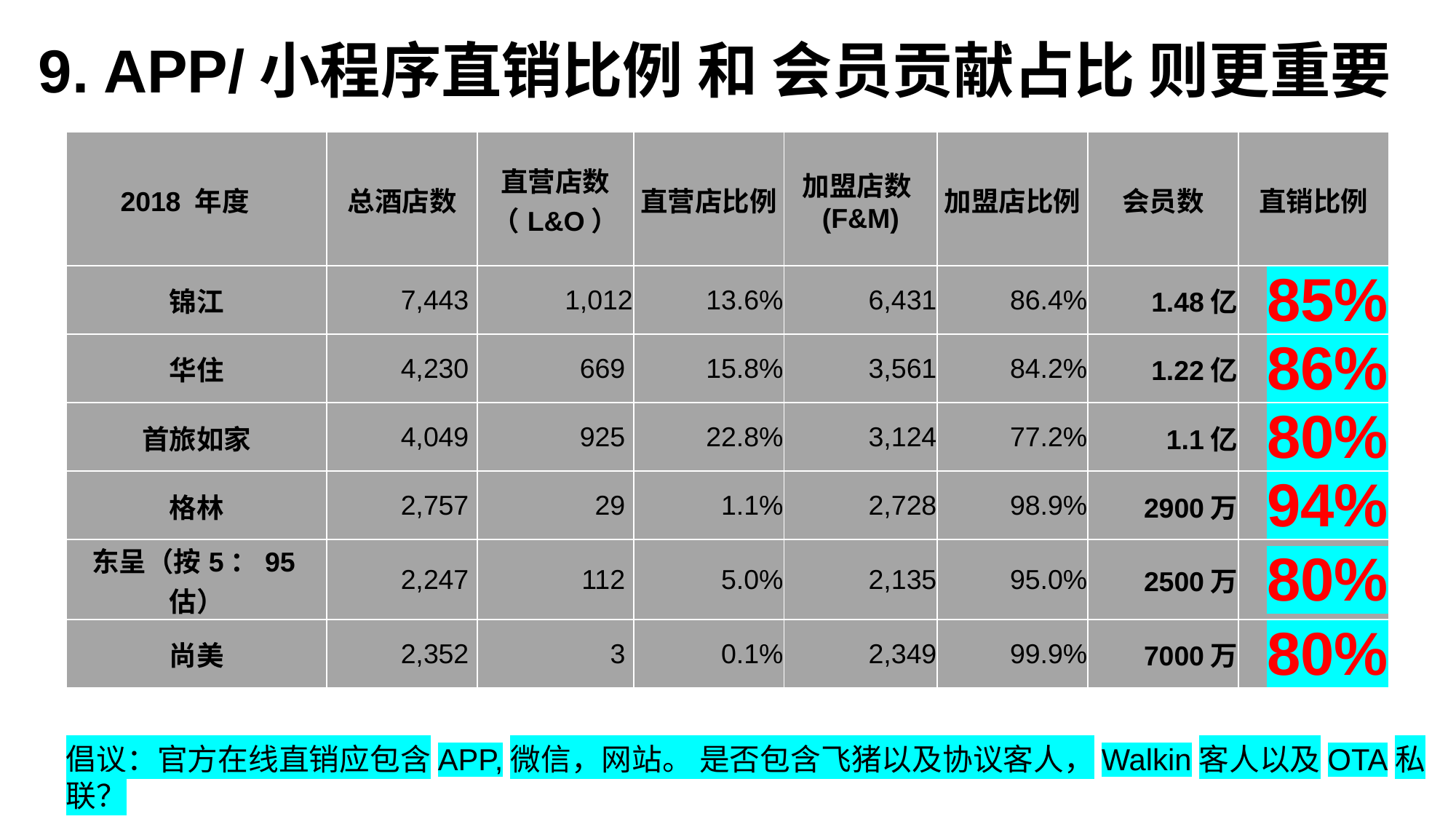

9. APP/小程序直销比例 和 会员贡献占比 则更重要
| 2018 年度 | 总酒店数 | 直营店数（L&O） | 直营店比例 | 加盟店数(F&M) | 加盟店比例 | 会员数 | 直销比例 |
| --- | --- | --- | --- | --- | --- | --- | --- |
| 锦江 | 7,443 | 1,012 | 13.6% | 6,431 | 86.4% | 1.48亿 | 85% |
| 华住 | 4,230 | 669 | 15.8% | 3,561 | 84.2% | 1.22亿 | 86% |
| 首旅如家 | 4,049 | 925 | 22.8% | 3,124 | 77.2% | 1.1亿 | 80% |
| 格林 | 2,757 | 29 | 1.1% | 2,728 | 98.9% | 2900万 | 94% |
| 东呈（按5：95估） | 2,247 | 112 | 5.0% | 2,135 | 95.0% | 2500万 | 80% |
| 尚美 | 2,352 | 3 | 0.1% | 2,349 | 99.9% | 7000万 | 80% |
倡议：官方在线直销应包含APP,微信，网站。 是否包含飞猪以及协议客人，Walkin客人以及OTA私联？